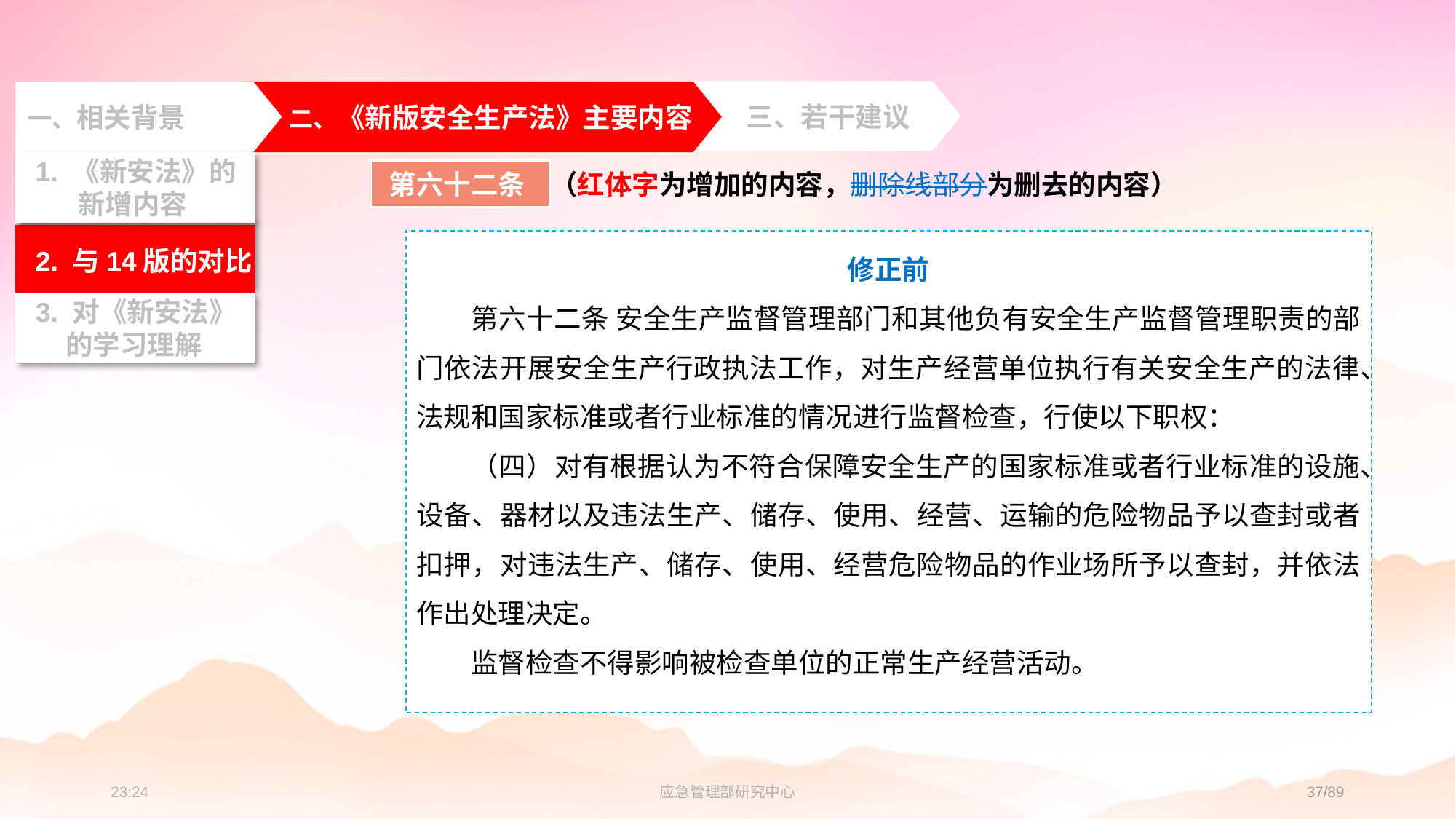

三、若干建议
一、相关背景
     二、《新版安全生产法》主要内容
 2. 与14版的对比
 3. 对《新安法》
     的学习理解
 1. 《新安法》的
       新增内容
第六十二条
（红体字为增加的内容，删除线部分为删去的内容）
修正前
第六十二条 安全生产监督管理部门和其他负有安全生产监督管理职责的部门依法开展安全生产行政执法工作，对生产经营单位执行有关安全生产的法律、法规和国家标准或者行业标准的情况进行监督检查，行使以下职权：
（四）对有根据认为不符合保障安全生产的国家标准或者行业标准的设施、设备、器材以及违法生产、储存、使用、经营、运输的危险物品予以查封或者扣押，对违法生产、储存、使用、经营危险物品的作业场所予以查封，并依法作出处理决定。
监督检查不得影响被检查单位的正常生产经营活动。
23:24
应急管理部研究中心
37/89